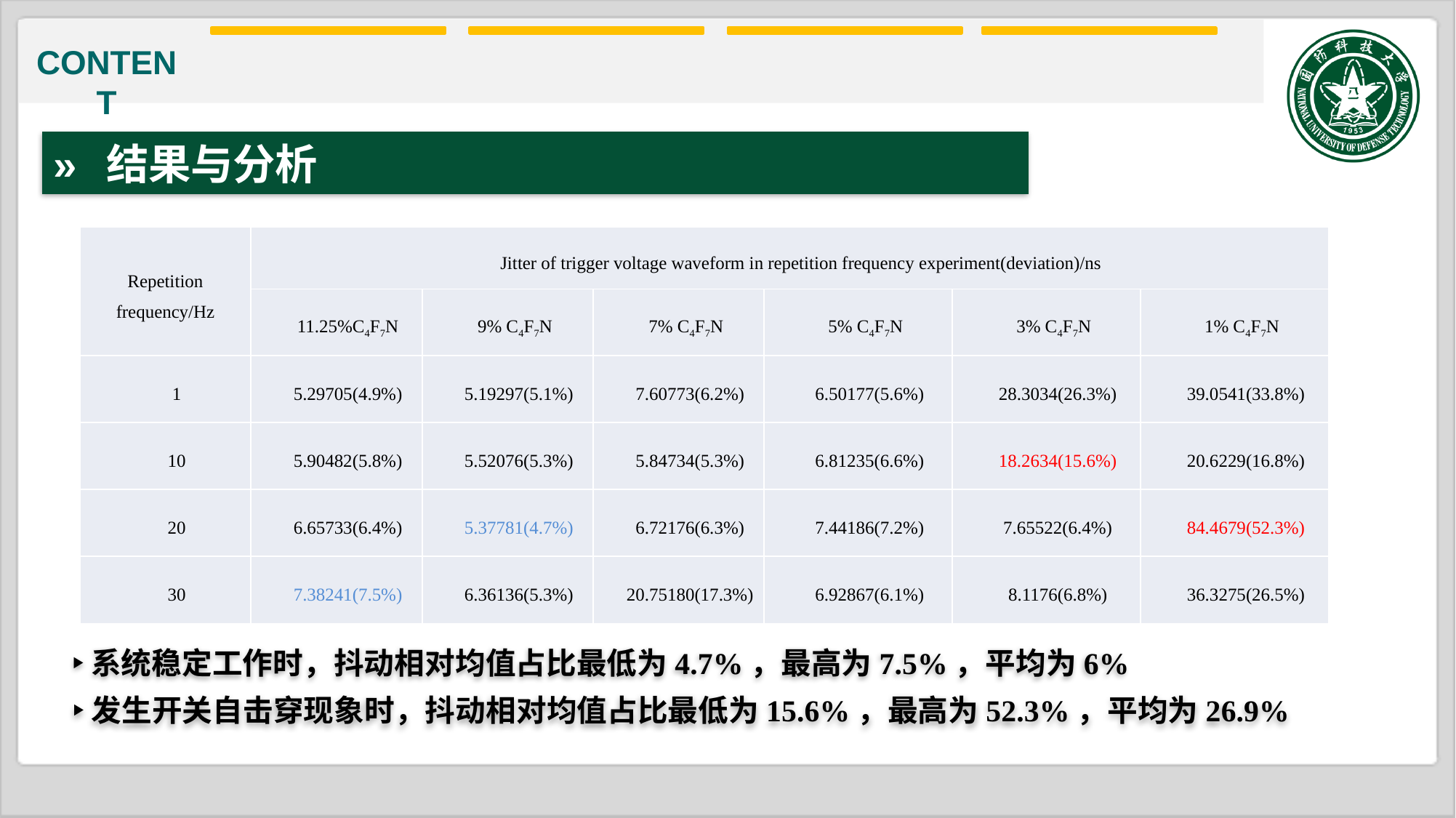

»  结果与分析
| Repetition frequency/Hz | Jitter of trigger voltage waveform in repetition frequency experiment(deviation)/ns |  |  |  |  |  |
| --- | --- | --- | --- | --- | --- | --- |
|  | 11.25%C4F7N | 9% C4F7N | 7% C4F7N | 5% C4F7N | 3% C4F7N | 1% C4F7N |
| 1 | 5.29705(4.9%) | 5.19297(5.1%) | 7.60773(6.2%) | 6.50177(5.6%) | 28.3034(26.3%) | 39.0541(33.8%) |
| 10 | 5.90482(5.8%) | 5.52076(5.3%) | 5.84734(5.3%) | 6.81235(6.6%) | 18.2634(15.6%) | 20.6229(16.8%) |
| 20 | 6.65733(6.4%) | 5.37781(4.7%) | 6.72176(6.3%) | 7.44186(7.2%) | 7.65522(6.4%) | 84.4679(52.3%) |
| 30 | 7.38241(7.5%) | 6.36136(5.3%) | 20.75180(17.3%) | 6.92867(6.1%) | 8.1176(6.8%) | 36.3275(26.5%) |
‣系统稳定工作时，抖动相对均值占比最低为4.7%，最高为7.5%，平均为6%
‣发生开关自击穿现象时，抖动相对均值占比最低为15.6%，最高为52.3%，平均为26.9%